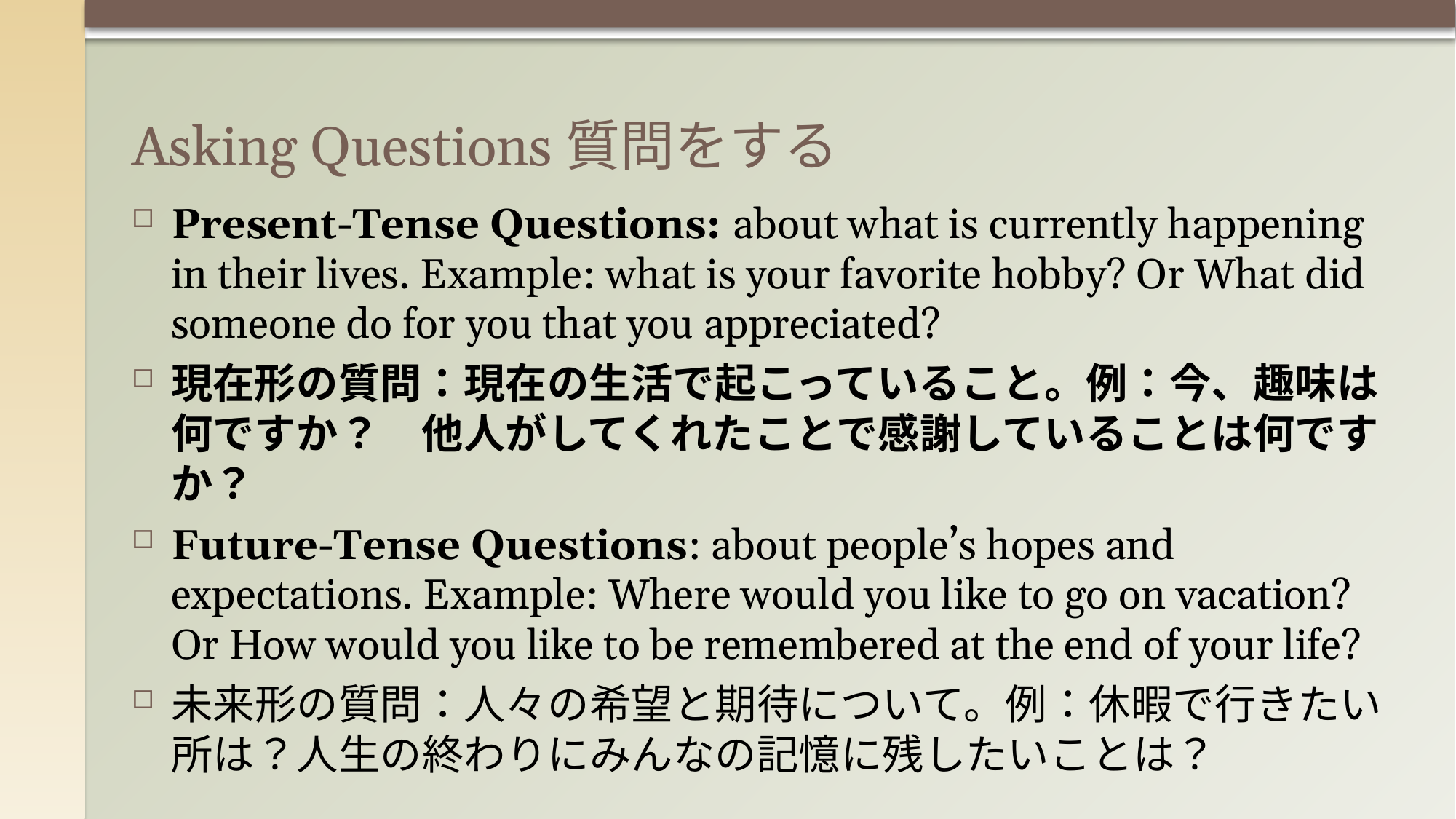

# Asking Questions質問をする
Present-Tense Questions: about what is currently happening in their lives. Example: what is your favorite hobby? Or What did someone do for you that you appreciated?
現在形の質問：現在の生活で起こっていること。例：今、趣味は何ですか？　他人がしてくれたことで感謝していることは何ですか？
Future-Tense Questions: about people’s hopes and expectations. Example: Where would you like to go on vacation? Or How would you like to be remembered at the end of your life?
未来形の質問：人々の希望と期待について。例：休暇で行きたい所は？人生の終わりにみんなの記憶に残したいことは？